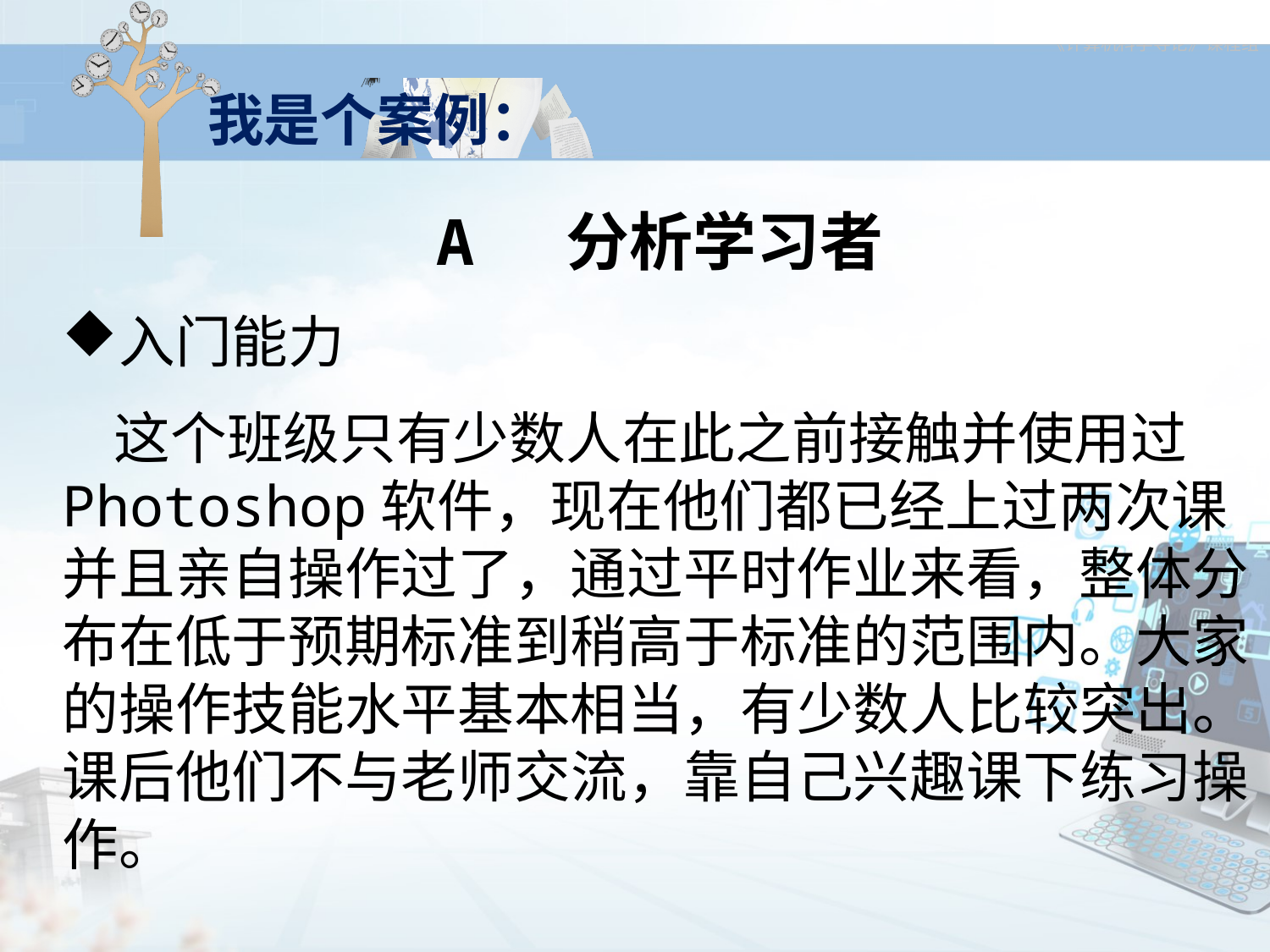

我是个案例：
A  分析学习者
入门能力
   这个班级只有少数人在此之前接触并使用过Photoshop软件，现在他们都已经上过两次课并且亲自操作过了，通过平时作业来看，整体分布在低于预期标准到稍高于标准的范围内。大家的操作技能水平基本相当，有少数人比较突出。课后他们不与老师交流，靠自己兴趣课下练习操作。